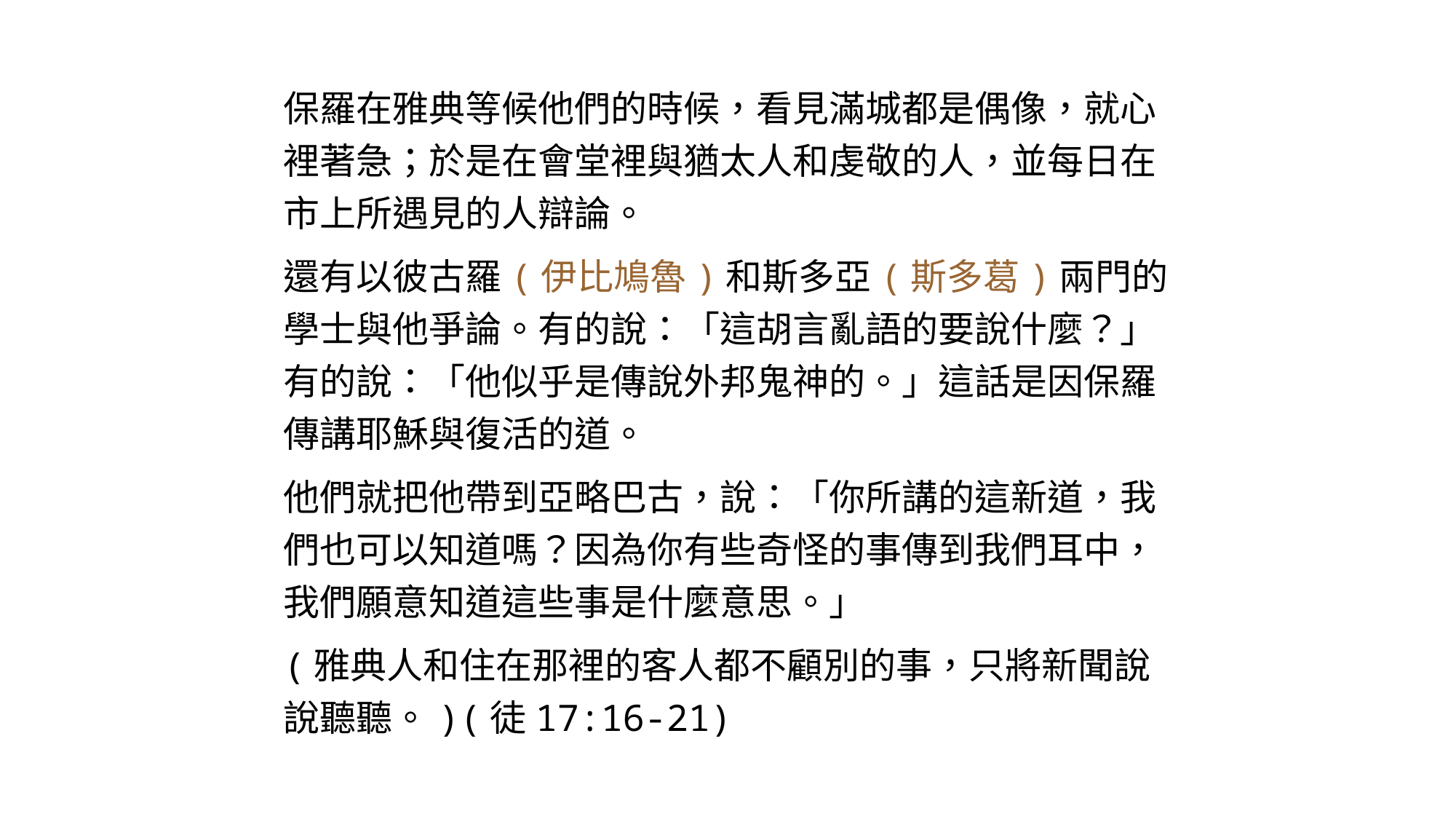

保羅在雅典等候他們的時候，看見滿城都是偶像，就心裡著急；於是在會堂裡與猶太人和虔敬的人，並每日在市上所遇見的人辯論。
還有以彼古羅(伊比鳩魯)和斯多亞(斯多葛)兩門的學士與他爭論。有的說：「這胡言亂語的要說什麼？」有的說：「他似乎是傳說外邦鬼神的。」這話是因保羅傳講耶穌與復活的道。
他們就把他帶到亞略巴古，說：「你所講的這新道，我們也可以知道嗎？因為你有些奇怪的事傳到我們耳中，我們願意知道這些事是什麼意思。」
(雅典人和住在那裡的客人都不顧別的事，只將新聞說說聽聽。)(徒17:16-21)